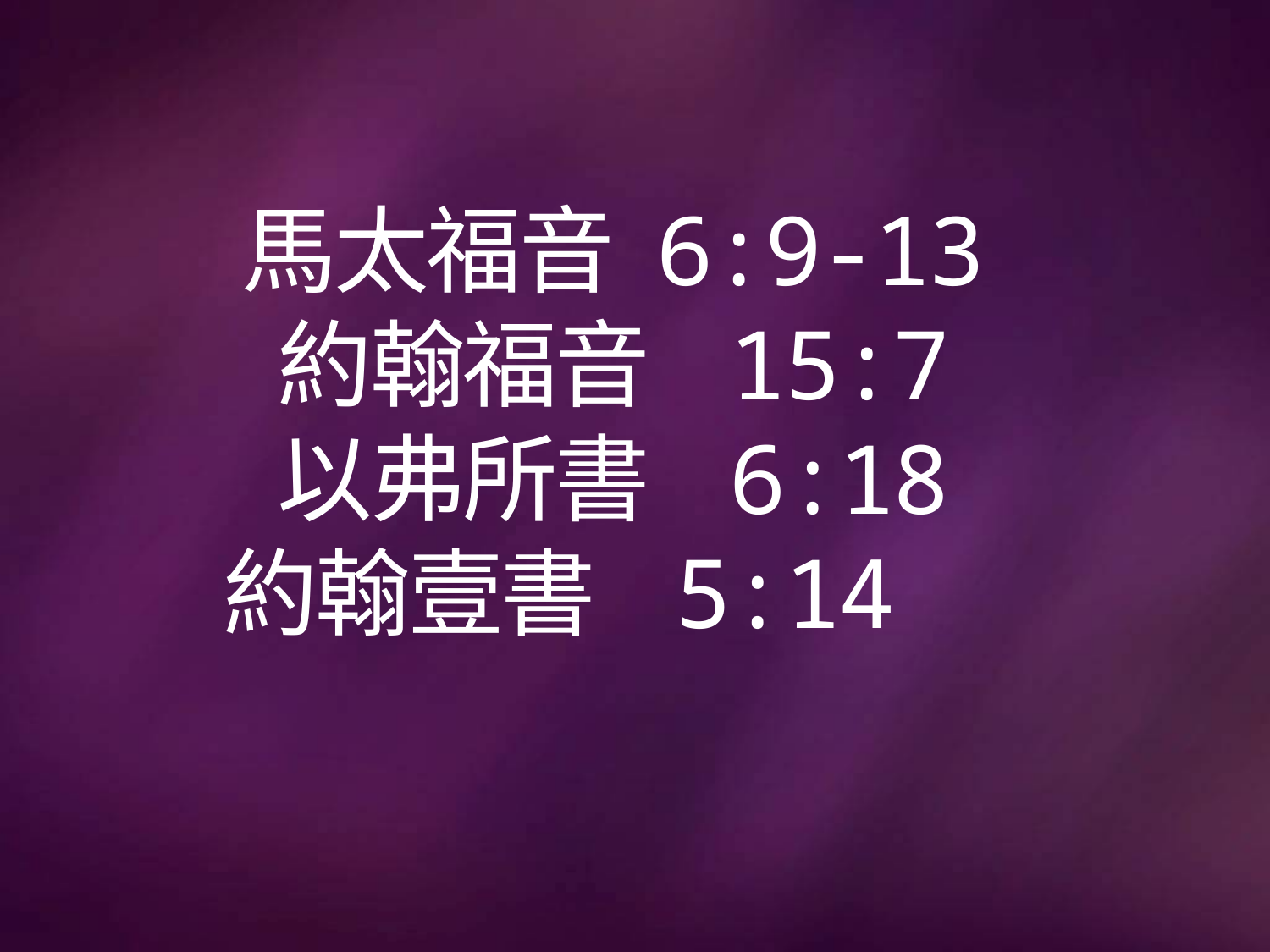

# 馬太福音 6:9-13 約翰福音   15:7 以弗所書   6:18 約翰壹書   5:14